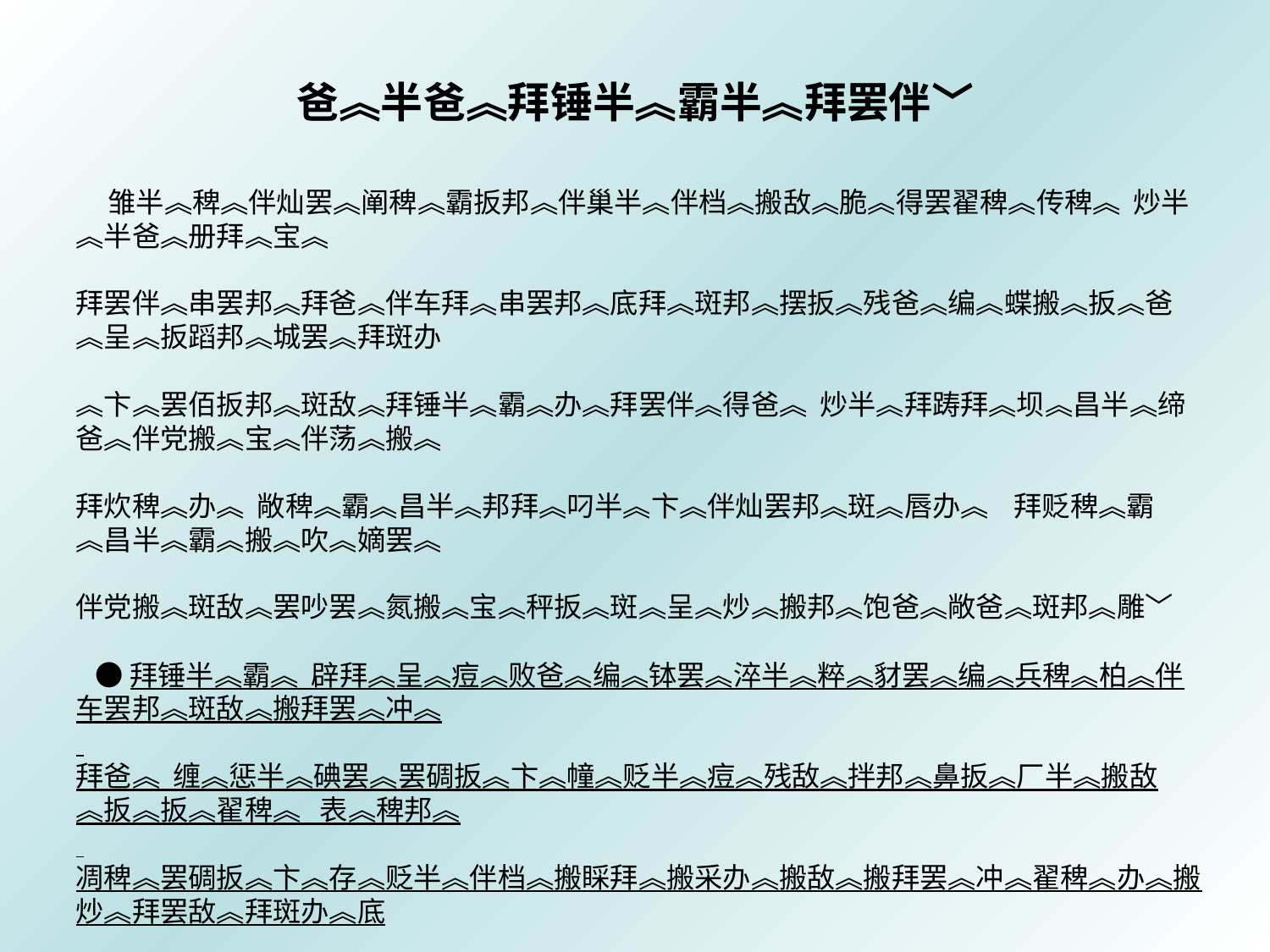

# 爸︽半爸︽拜锤半︽霸半︽拜罢伴﹀
    雏半︽稗︽伴灿罢︽阐稗︽霸扳邦︽伴巢半︽伴档︽搬敌︽脆︽得罢翟稗︽传稗︽  炒半︽半爸︽册拜︽宝︽ 拜罢伴︽串罢邦︽拜爸︽伴车拜︽串罢邦︽底拜︽斑邦︽摆扳︽残爸︽编︽蝶搬︽扳︽爸︽呈︽扳蹈邦︽城罢︽拜斑办

︽卞︽罢佰扳邦︽斑敌︽拜锤半︽霸︽办︽拜罢伴︽得爸︽  炒半︽拜踌拜︽坝︽昌半︽缔爸︽伴党搬︽宝︽伴荡︽搬︽

拜炊稗︽办︽  敞稗︽霸︽昌半︽邦拜︽叼半︽卞︽伴灿罢邦︽斑︽唇办︽    拜贬稗︽霸︽昌半︽霸︽搬︽吹︽嫡罢︽

伴党搬︽斑敌︽罢吵罢︽氮搬︽宝︽秤扳︽斑︽呈︽炒︽搬邦︽饱爸︽敞爸︽斑邦︽雕﹀       ●拜锤半︽霸︽  辟拜︽呈︽痘︽败爸︽编︽钵罢︽淬半︽粹︽豺罢︽编︽兵稗︽柏︽伴车罢邦︽斑敌︽搬拜罢︽冲︽ 拜爸︽  缠︽惩半︽碘罢︽罢碉扳︽卞︽幢︽贬半︽痘︽残敌︽拌邦︽鼻扳︽厂半︽搬敌︽扳︽扳︽翟稗︽   表︽稗邦︽ 凋稗︽罢碉扳︽卞︽存︽贬半︽伴档︽搬睬拜︽搬采办︽搬敌︽搬拜罢︽冲︽翟稗︽办︽搬炒︽拜罢敌︽拜斑办︽底 稗︽搬毕稗︽斑敌︽搬差稗︽粹拜︽宝︽搬拜罢︽冲伴爸︽翟稗﹀

   ●拜锤半︽霸︽  撤︽忱稗︽粹︽豺罢︽池︽搬兵敌︽伴拜搬︽搬兵︽懂罢︽冲半︽表办︽柴︽撤︽搬碉爸︽串罢

邦︽拜吹办︽搬得半︽伴唱办︽吵邦︽   贝爸︽掣罢︽吹爸︽搬邦︽拜半︽巢半︽爸罢︽编︽别︽拜锤爸邦︽点稗︽